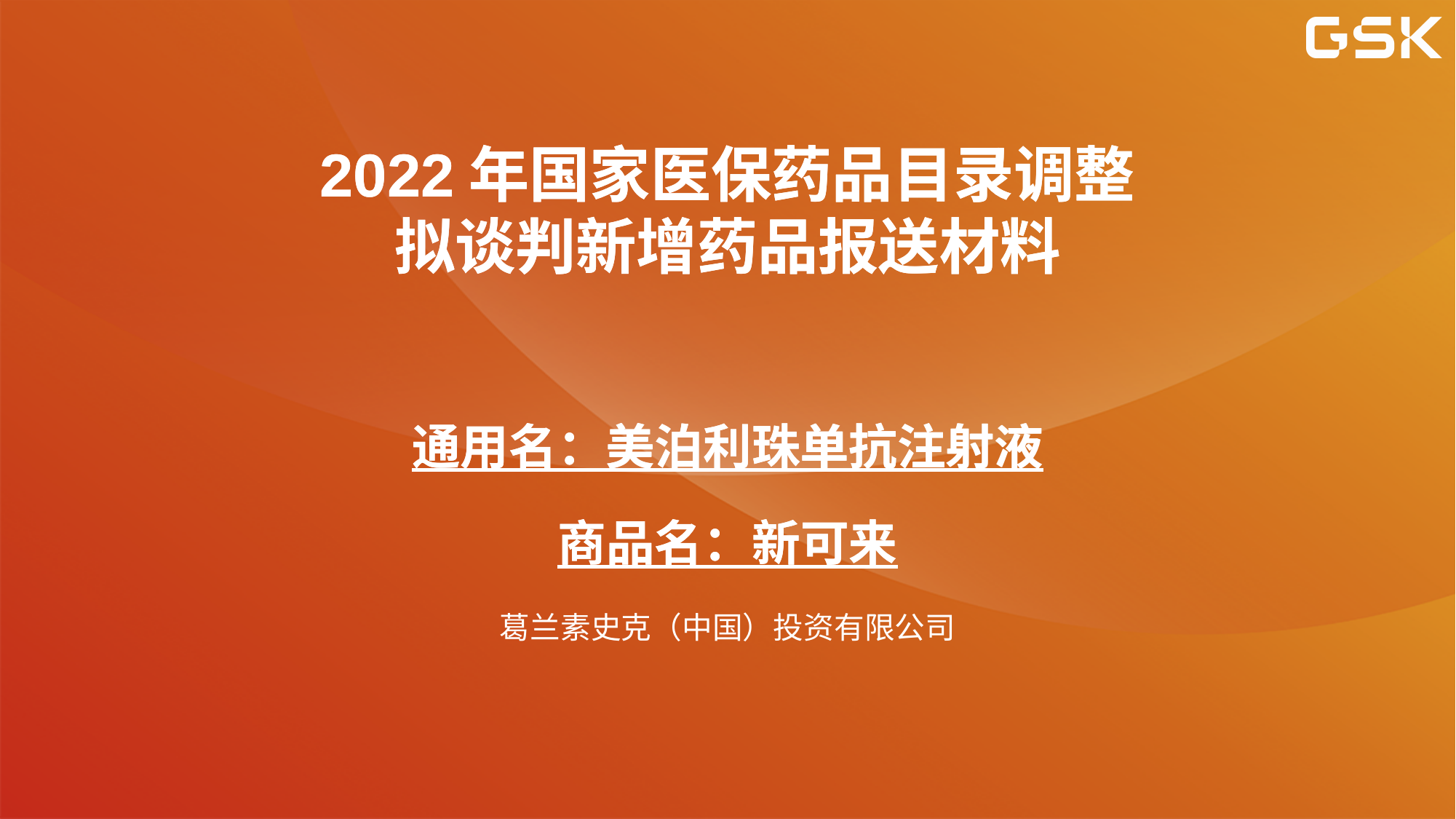

2022年国家医保药品目录调整
拟谈判新增药品报送材料

通用名：美泊利珠单抗注射液
商品名：新可来
2022年国家医保药品目录调整
拟谈判新增药品报送材料

通用名：美泊利珠单抗注射液
商品名：新可来
葛兰素史克（中国）投资有限公司